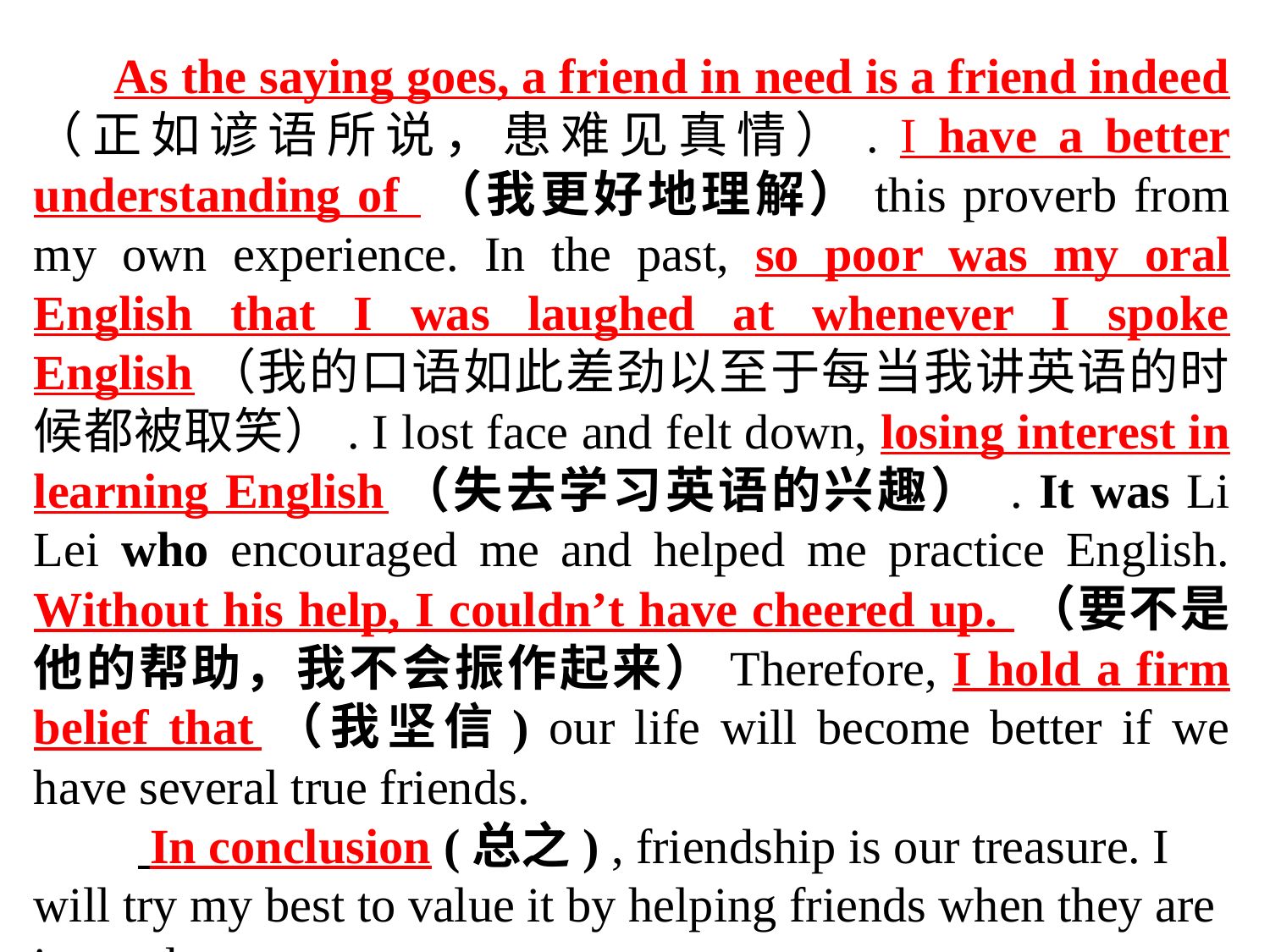

As the saying goes, a friend in need is a friend indeed （正如谚语所说，患难见真情）. I have a better understanding of （我更好地理解）this proverb from my own experience. In the past, so poor was my oral English that I was laughed at whenever I spoke English（我的口语如此差劲以至于每当我讲英语的时候都被取笑）. I lost face and felt down, losing interest in learning English（失去学习英语的兴趣） . It was Li Lei who encouraged me and helped me practice English. Without his help, I couldn’t have cheered up. （要不是他的帮助，我不会振作起来）Therefore, I hold a firm belief that（我坚信) our life will become better if we have several true friends.
      In conclusion (总之) , friendship is our treasure. I will try my best to value it by helping friends when they are in need.